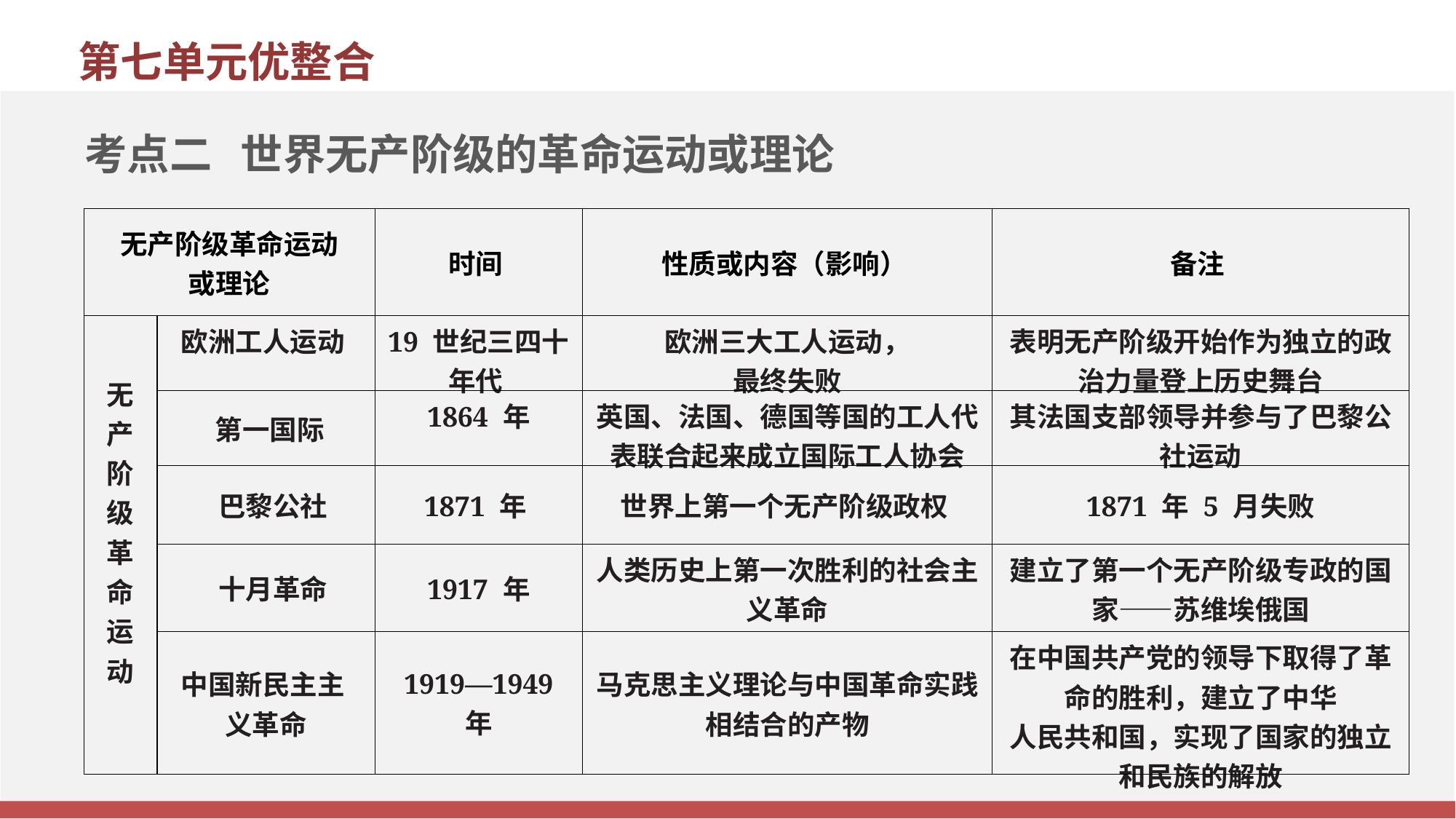

第七单元优整合

考点二   世界无产阶级的革命运动或理论
| 无产阶级革命运动 或理论 |  | 时间 | 性质或内容（影响） | 备注 |
| --- | --- | --- | --- | --- |
| 无产 阶级 革命 运动 | 欧洲工人运动 | 19 世纪三四十年代 | 欧洲三大工人运动， 最终失败 | 表明无产阶级开始作为独立的政治力量登上历史舞台 |
|  | 第一国际 | 1864 年 | 英国、法国、德国等国的工人代表联合起来成立国际工人协会 | 其法国支部领导并参与了巴黎公社运动 |
|  | 巴黎公社 | 1871 年 | 世界上第一个无产阶级政权 | 1871 年 5 月失败 |
|  | 十月革命 | 1917 年 | 人类历史上第一次胜利的社会主义革命 | 建立了第一个无产阶级专政的国家——苏维埃俄国 |
|  | 中国新民主主 义革命 | 1919—1949 年 | 马克思主义理论与中国革命实践相结合的产物 | 在中国共产党的领导下取得了革命的胜利，建立了中华 人民共和国，实现了国家的独立和民族的解放 |